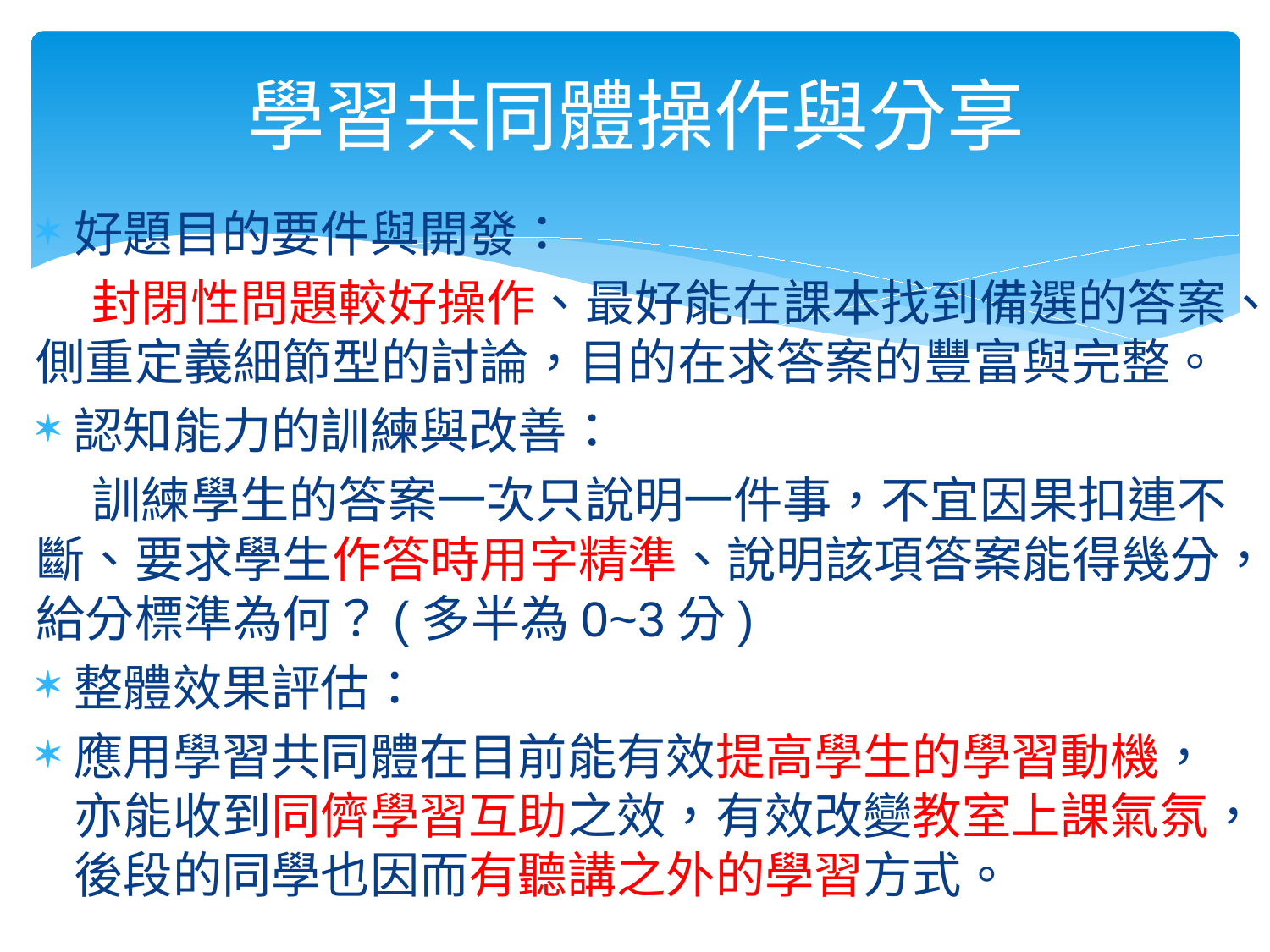

# 學習共同體操作與分享
好題目的要件與開發：
    封閉性問題較好操作、最好能在課本找到備選的答案、側重定義細節型的討論，目的在求答案的豐富與完整。
認知能力的訓練與改善：
    訓練學生的答案一次只說明一件事，不宜因果扣連不斷、要求學生作答時用字精準、說明該項答案能得幾分，給分標準為何？(多半為0~3分)
整體效果評估：
應用學習共同體在目前能有效提高學生的學習動機，亦能收到同儕學習互助之效，有效改變教室上課氣氛，後段的同學也因而有聽講之外的學習方式。